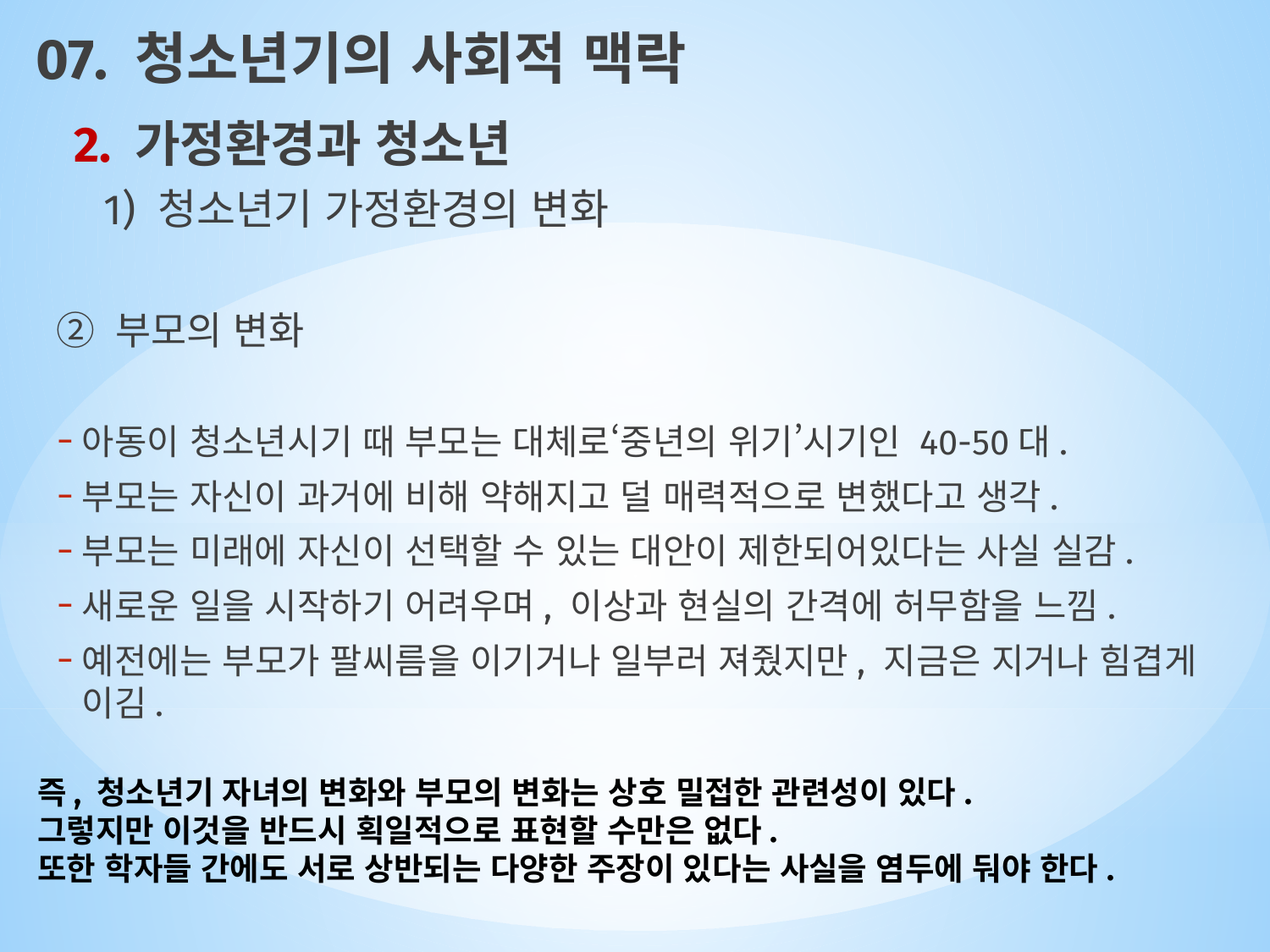

07. 청소년기의 사회적 맥락
2. 가정환경과 청소년

1) 청소년기 가정환경의 변화
② 부모의 변화

아동이 청소년시기 때 부모는 대체로‘중년의 위기’시기인 40-50대.
부모는 자신이 과거에 비해 약해지고 덜 매력적으로 변했다고 생각.
부모는 미래에 자신이 선택할 수 있는 대안이 제한되어있다는 사실 실감.
새로운 일을 시작하기 어려우며, 이상과 현실의 간격에 허무함을 느낌.
예전에는 부모가 팔씨름을 이기거나 일부러 져줬지만, 지금은 지거나 힘겹게 이김.

즉, 청소년기 자녀의 변화와 부모의 변화는 상호 밀접한 관련성이 있다.
그렇지만 이것을 반드시 획일적으로 표현할 수만은 없다.
또한 학자들 간에도 서로 상반되는 다양한 주장이 있다는 사실을 염두에 둬야 한다.